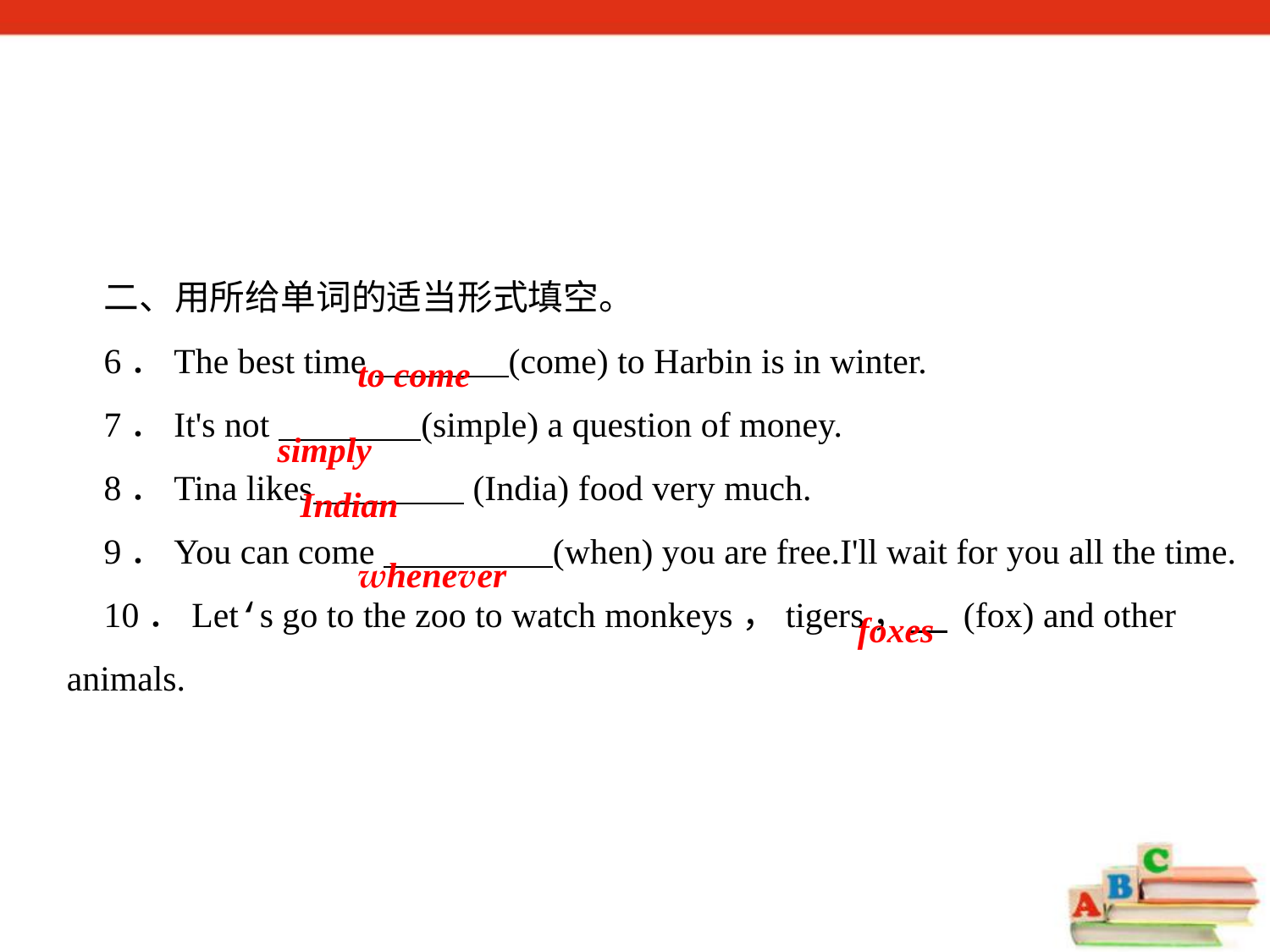

二、用所给单词的适当形式填空。
6．The best time                (come) to Harbin is in winter.
7．It's not                 (simple) a question of money.
8．Tina likes                  (India) food very much.
9．You can come                    (when) you are free.I'll wait for you all the time.
10．Let‘s go to the zoo to watch monkeys，tigers，      (fox) and other animals.
to come
simply
 Indian
whenever
foxes